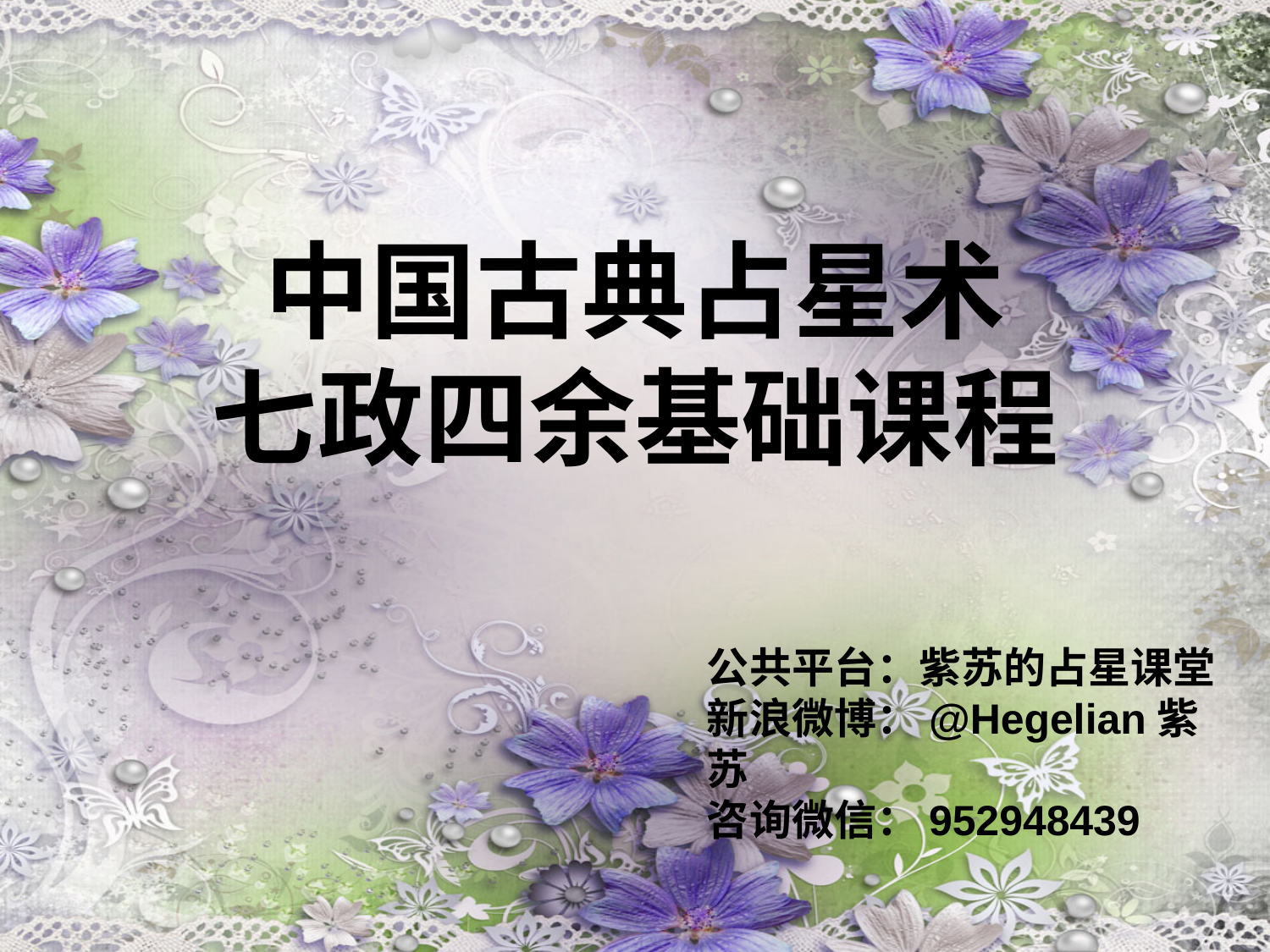

中国古典占星术
七政四余基础课程
公共平台：紫苏的占星课堂
新浪微博：@Hegelian紫苏
咨询微信：952948439